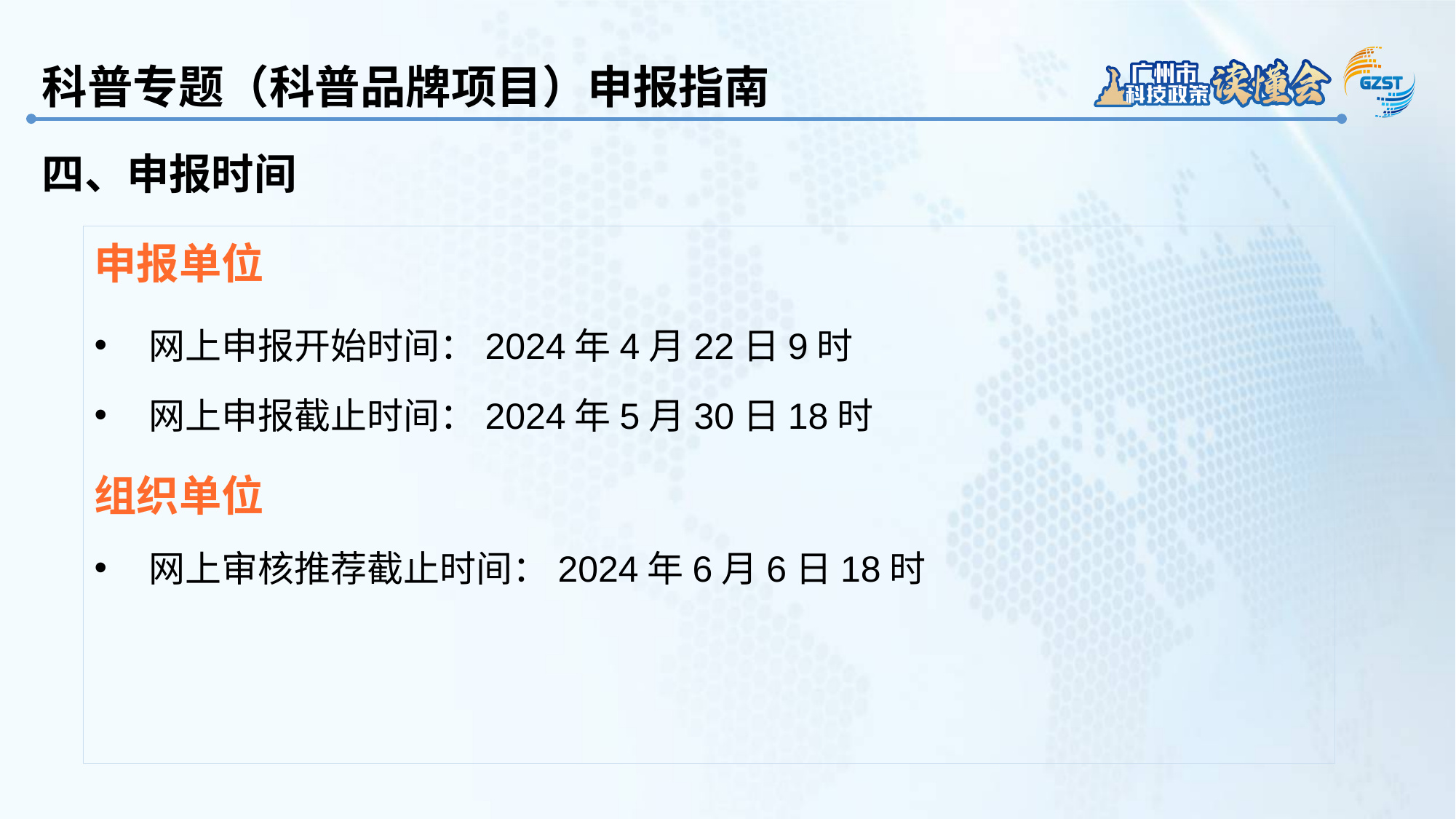

科普专题（科普品牌项目）申报指南
四、申报时间
申报单位
网上申报开始时间：2024年4月22日9时
网上申报截止时间：2024年5月30日18时
组织单位
网上审核推荐截止时间：2024年6月6日18时